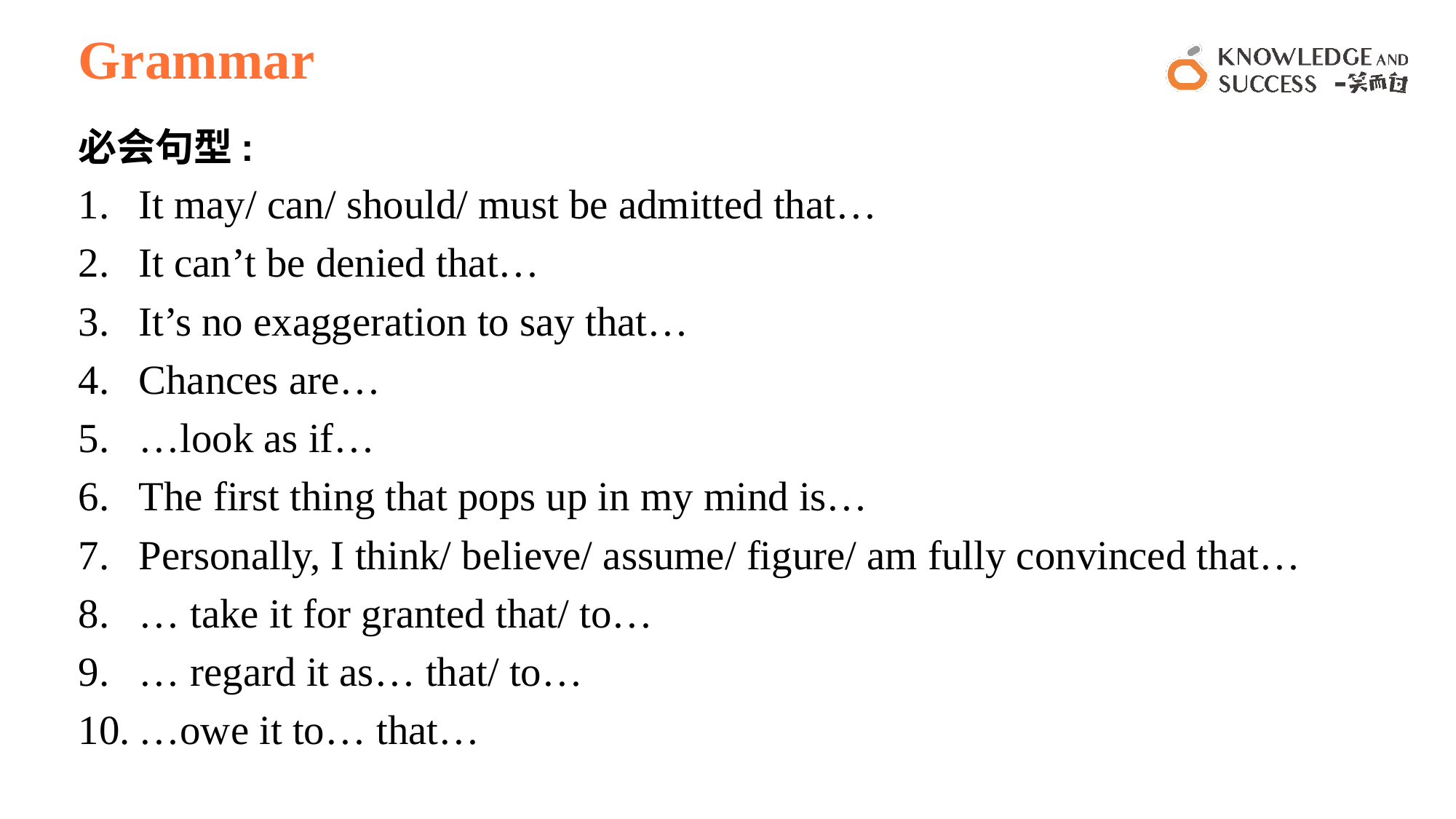

# Grammar
必会句型:
It may/ can/ should/ must be admitted that…
It can’t be denied that…
It’s no exaggeration to say that…
Chances are…
…look as if…
The first thing that pops up in my mind is…
Personally, I think/ believe/ assume/ figure/ am fully convinced that…
… take it for granted that/ to…
… regard it as… that/ to…
…owe it to… that…